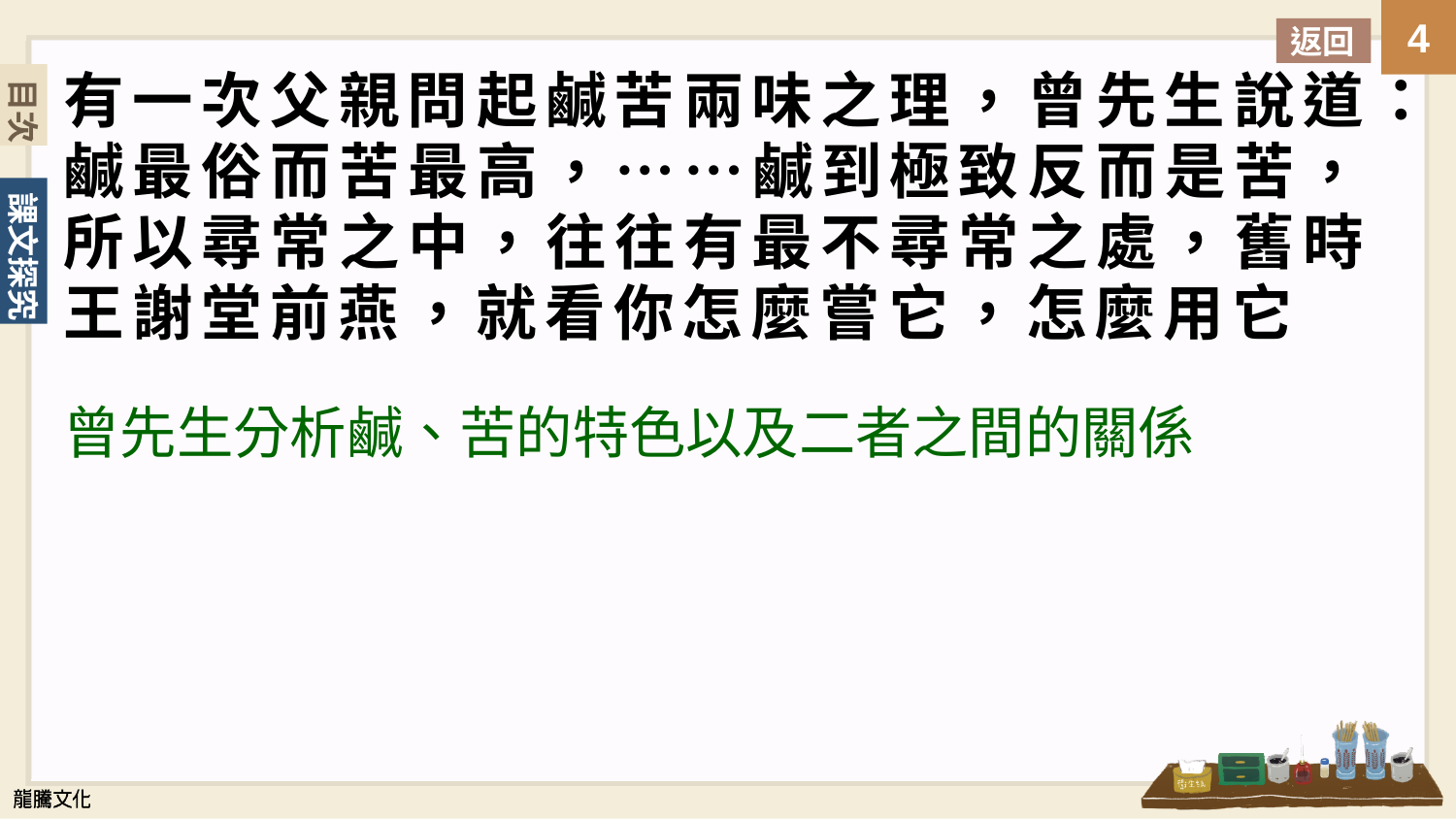

返回
有一次父親問起鹹苦兩味之理，曾先生說道：鹹最俗而苦最高，……鹹到極致反而是苦，所以尋常之中，往往有最不尋常之處，舊時王謝堂前燕，就看你怎麼嘗它，怎麼用它
曾先生分析鹹、苦的特色以及二者之間的關係